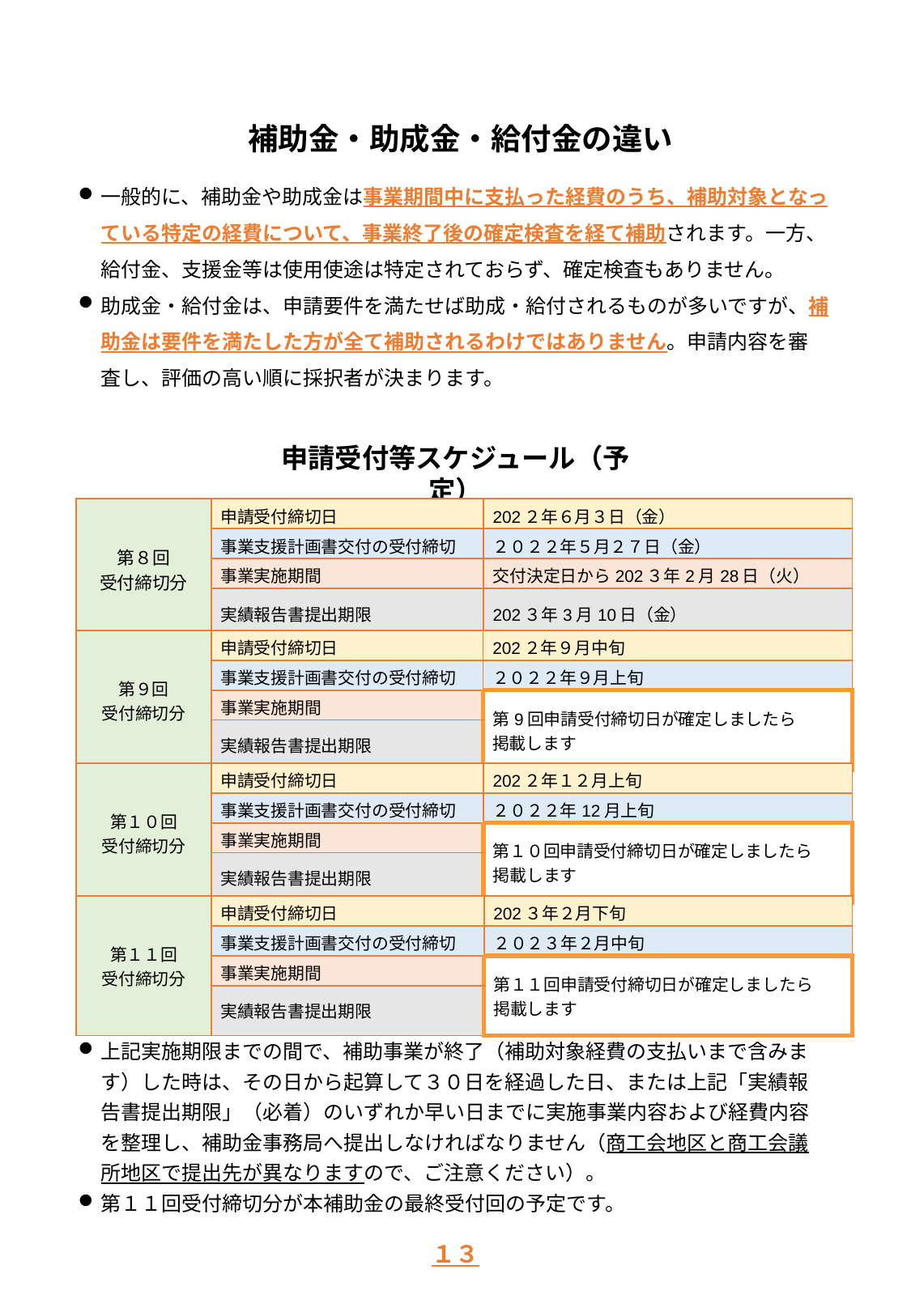

補助金・助成金・給付金の違い
一般的に、補助金や助成金は事業期間中に支払った経費のうち、補助対象となっている特定の経費について、事業終了後の確定検査を経て補助されます。一方、給付金、支援金等は使用使途は特定されておらず、確定検査もありません。
助成金・給付金は、申請要件を満たせば助成・給付されるものが多いですが、補助金は要件を満たした方が全て補助されるわけではありません。申請内容を審査し、評価の高い順に採択者が決まります。
申請受付等スケジュール（予定）
| 第８回 受付締切分 | 申請受付締切日 | 202２年６月３日（金） |
| --- | --- | --- |
|  | 事業支援計画書交付の受付締切 | ２０２２年５月２７日（金） |
|  | 事業実施期間 | 交付決定日から202３年2月28日（火） |
|  | 実績報告書提出期限 | 202３年3月10日（金） |
| 第９回 受付締切分 | 申請受付締切日 | 202２年９月中旬 |
| --- | --- | --- |
|  | 事業支援計画書交付の受付締切 | ２０２２年９月上旬 |
|  | 事業実施期間 | 第9回申請受付締切日が確定しましたら 掲載します |
|  | 実績報告書提出期限 |  |
| 第１０回 受付締切分 | 申請受付締切日 | 202２年１２月上旬 |
| --- | --- | --- |
|  | 事業支援計画書交付の受付締切 | ２０２２年12月上旬 |
|  | 事業実施期間 | 第１０回申請受付締切日が確定しましたら 掲載します |
|  | 実績報告書提出期限 |  |
| 第１１回 受付締切分 | 申請受付締切日 | 202３年２月下旬 |
| --- | --- | --- |
|  | 事業支援計画書交付の受付締切 | ２０２３年２月中旬 |
|  | 事業実施期間 | 第１１回申請受付締切日が確定しましたら 掲載します |
|  | 実績報告書提出期限 |  |
上記実施期限までの間で、補助事業が終了（補助対象経費の支払いまで含みます）した時は、その日から起算して３０日を経過した日、または上記「実績報告書提出期限」（必着）のいずれか早い日までに実施事業内容および経費内容を整理し、補助金事務局へ提出しなければなりません（商工会地区と商工会議所地区で提出先が異なりますので、ご注意ください）。
第１１回受付締切分が本補助金の最終受付回の予定です。
１３